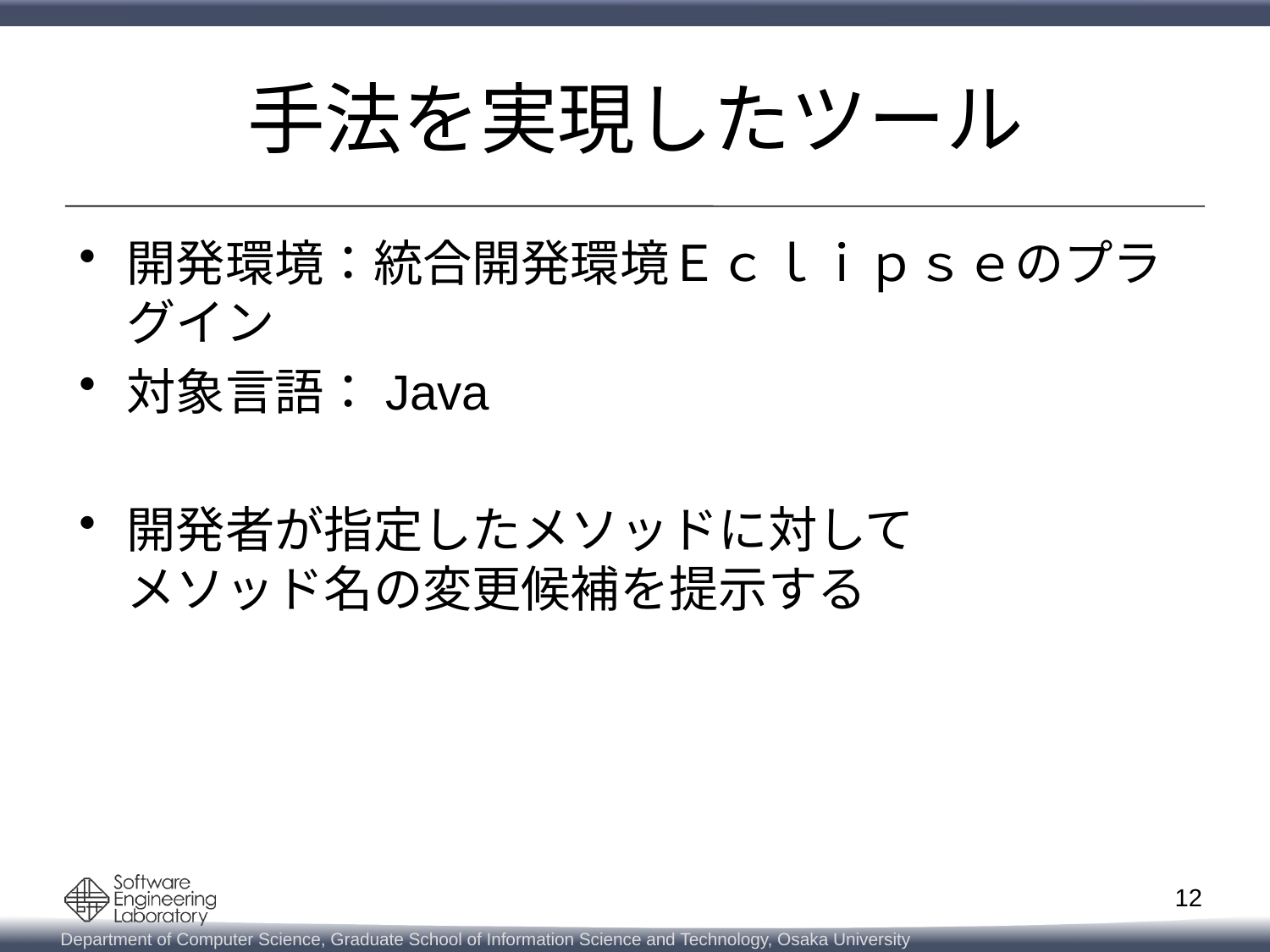

手法を実現したツール
開発環境：統合開発環境Ｅｃｌｉｐｓｅのプラグイン
対象言語：Java

開発者が指定したメソッドに対して
メソッド名の変更候補を提示する
12